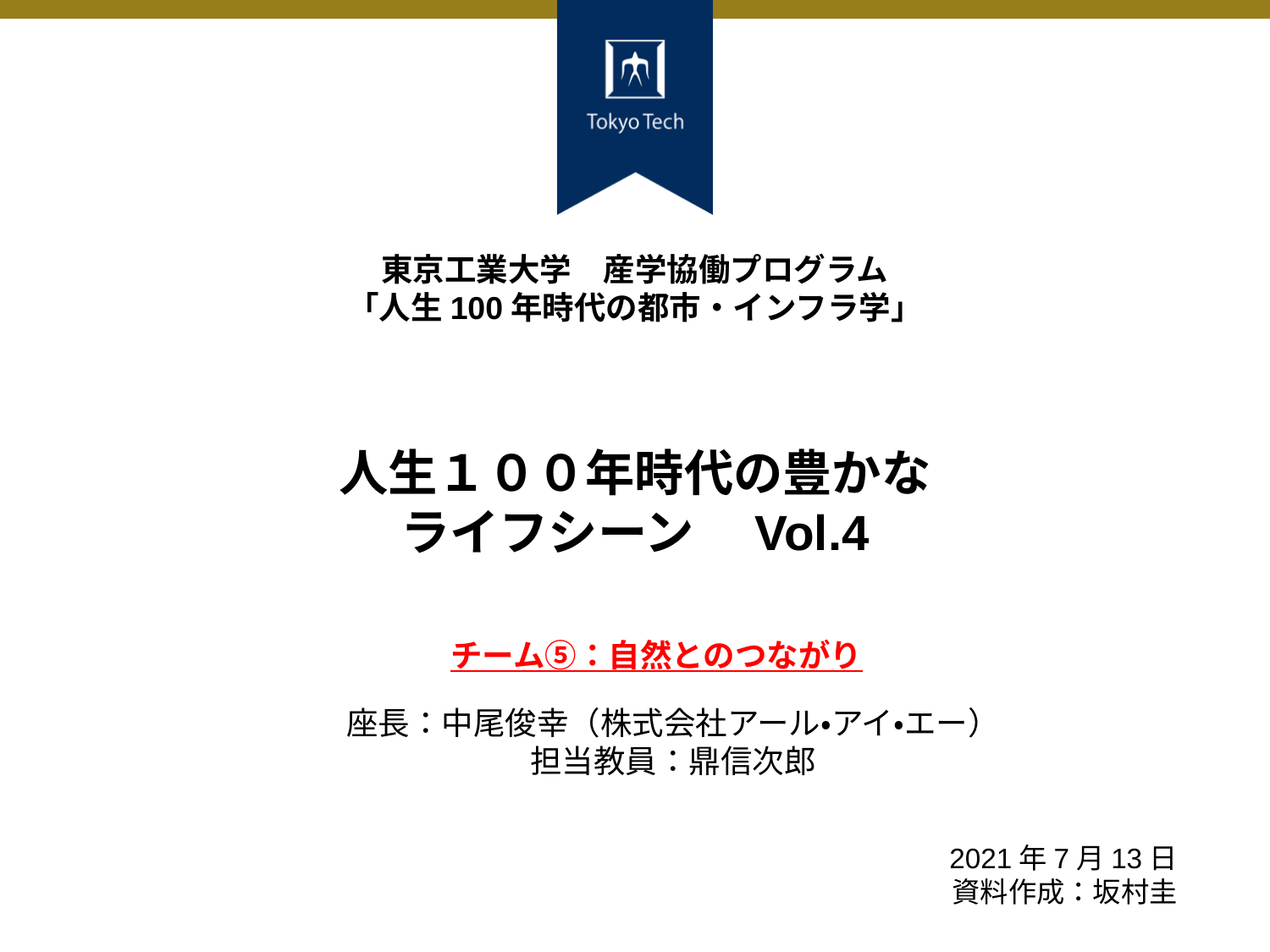

東京工業大学　産学協働プログラム
「人生100年時代の都市・インフラ学」
人生１００年時代の豊かな
ライフシーン　Vol.4

チーム⑤：自然とのつながり
座長：中尾俊幸（株式会社アール・アイ・エー）
担当教員：鼎信次郎
2021年7月13日
資料作成：坂村圭